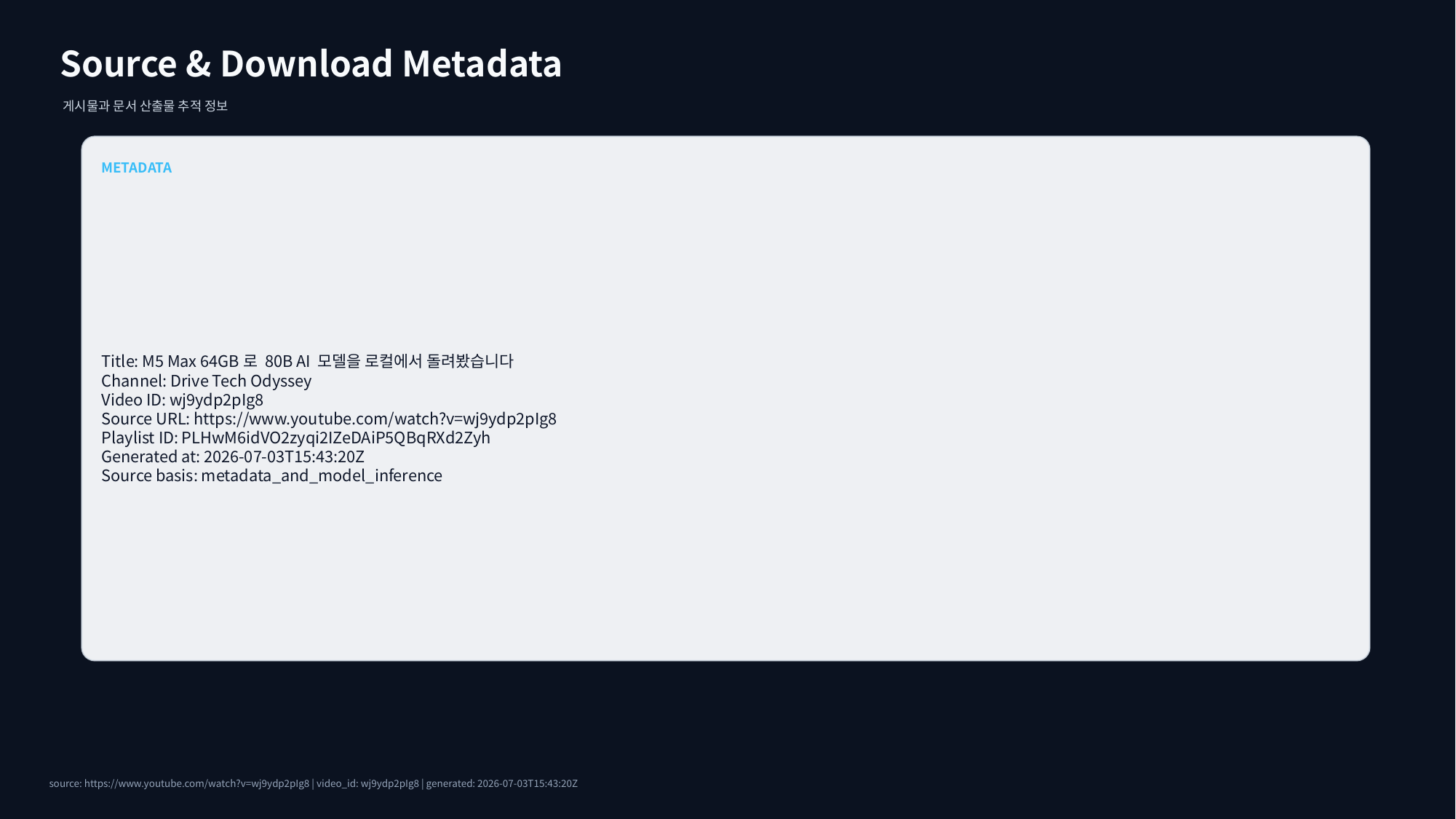

Source & Download Metadata
게시물과 문서 산출물 추적 정보

METADATA
Title: M5 Max 64GB로 80B AI 모델을 로컬에서 돌려봤습니다
Channel: Drive Tech Odyssey
Video ID: wj9ydp2pIg8
Source URL: https://www.youtube.com/watch?v=wj9ydp2pIg8
Playlist ID: PLHwM6idVO2zyqi2IZeDAiP5QBqRXd2Zyh
Generated at: 2026-07-03T15:43:20Z
Source basis: metadata_and_model_inference
source: https://www.youtube.com/watch?v=wj9ydp2pIg8 | video_id: wj9ydp2pIg8 | generated: 2026-07-03T15:43:20Z